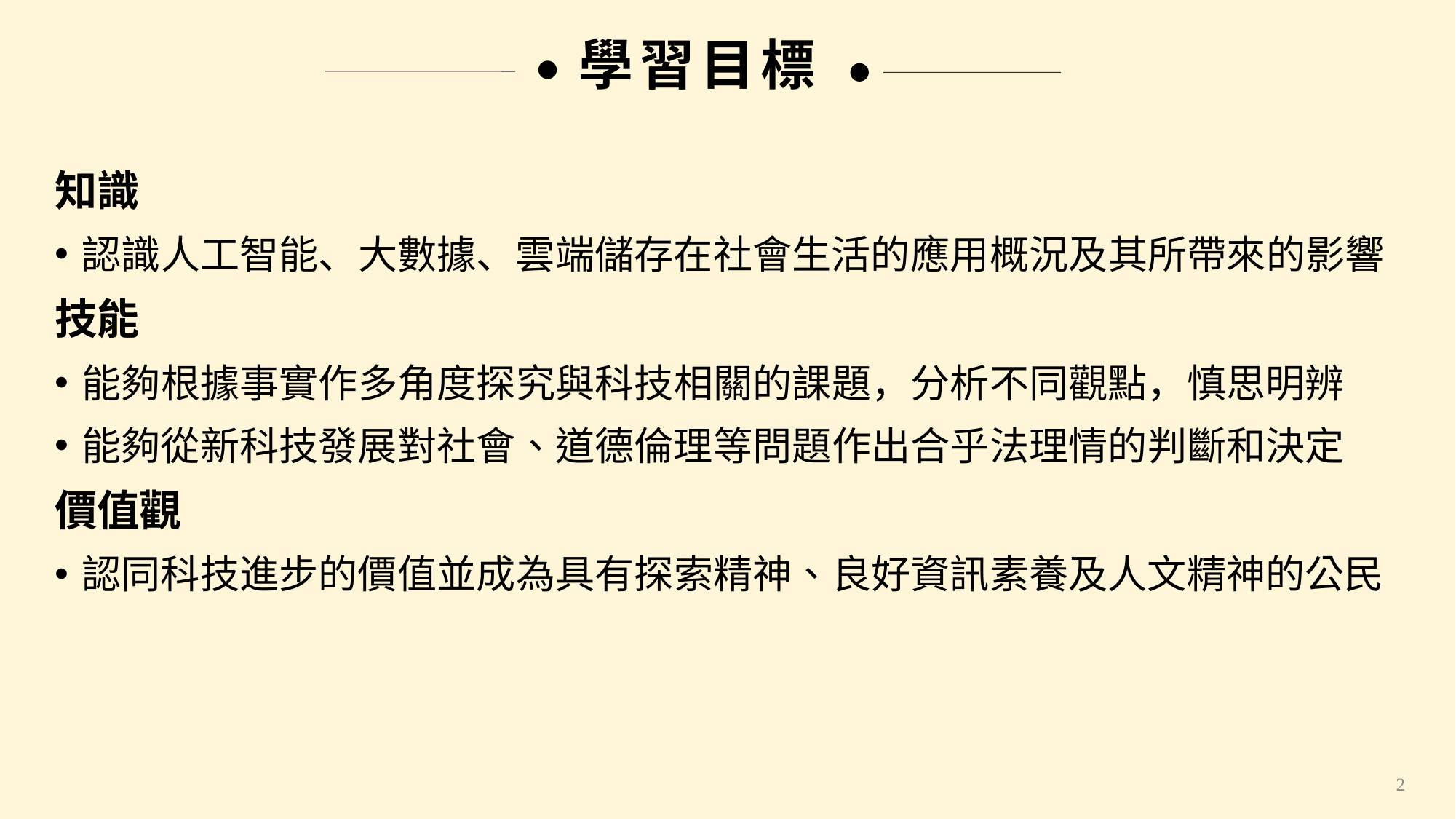

學習目標

知識
認識人工智能、大數據、雲端儲存在社會生活的應用概況及其所帶來的影響
技能
能夠根據事實作多角度探究與科技相關的課題，分析不同觀點，慎思明辨
能夠從新科技發展對社會、道德倫理等問題作出合乎法理情的判斷和決定
價值觀
認同科技進步的價值並成為具有探索精神、良好資訊素養及人文精神的公民